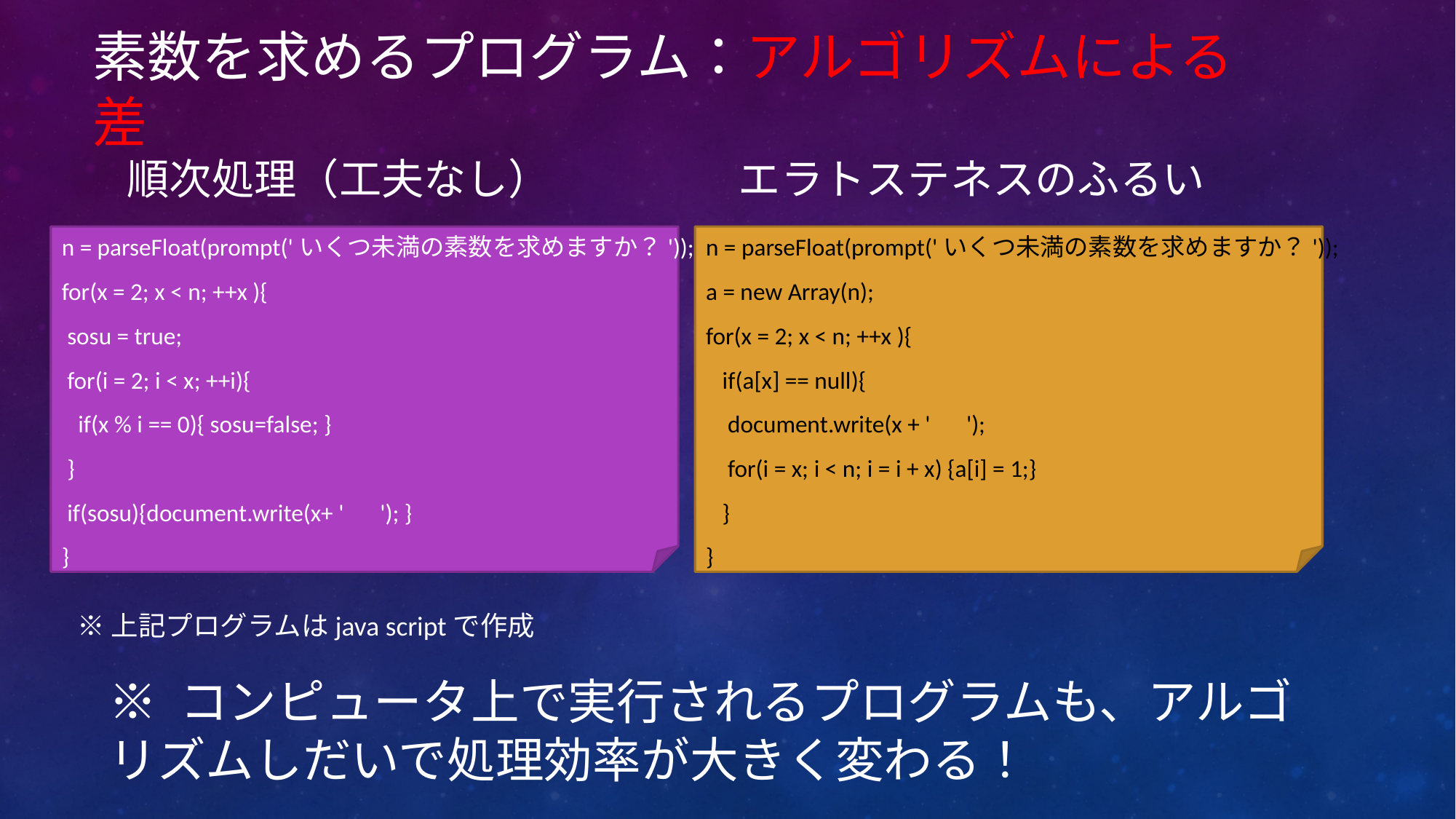

# 素数を求めるプログラム：アルゴリズムによる差
順次処理（工夫なし）
エラトステネスのふるい

n = parseFloat(prompt('いくつ未満の素数を求めますか？'));
for(x = 2; x < n; ++x ){
 sosu = true;
 for(i = 2; i < x; ++i){
   if(x % i == 0){ sosu=false; }
 }
 if(sosu){document.write(x+ '　'); }
}

n = parseFloat(prompt('いくつ未満の素数を求めますか？'));
a = new Array(n);
for(x = 2; x < n; ++x ){
   if(a[x] == null){
    document.write(x + '　');
    for(i = x; i < n; i = i + x) {a[i] = 1;}
   }
}
※上記プログラムはjava scriptで作成
※ コンピュータ上で実行されるプログラムも、アルゴリズムしだいで処理効率が大きく変わる！